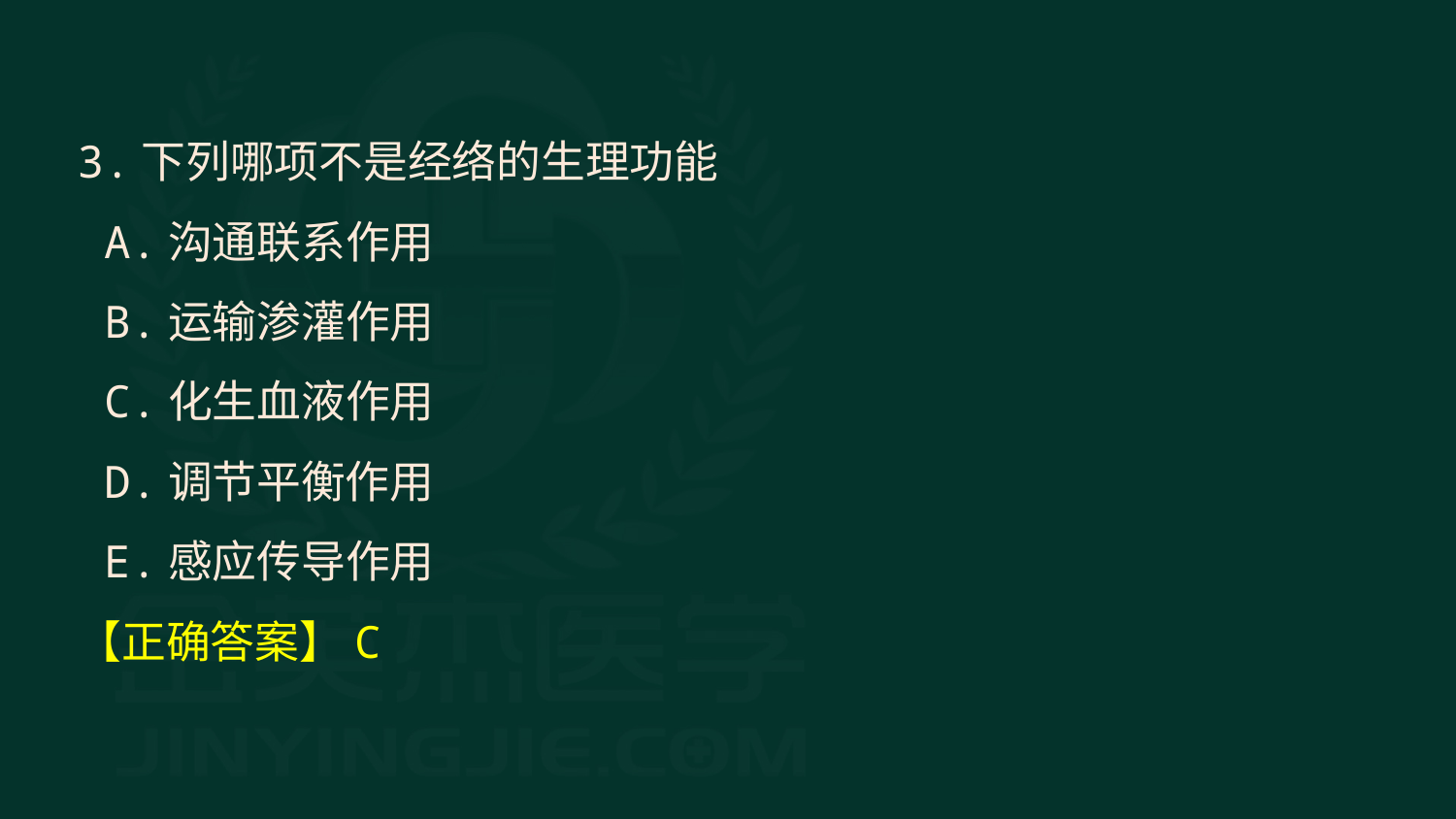

3.下列哪项不是经络的生理功能
 A.沟通联系作用
 B.运输渗灌作用
 C.化生血液作用
 D.调节平衡作用
 E.感应传导作用
【正确答案】C